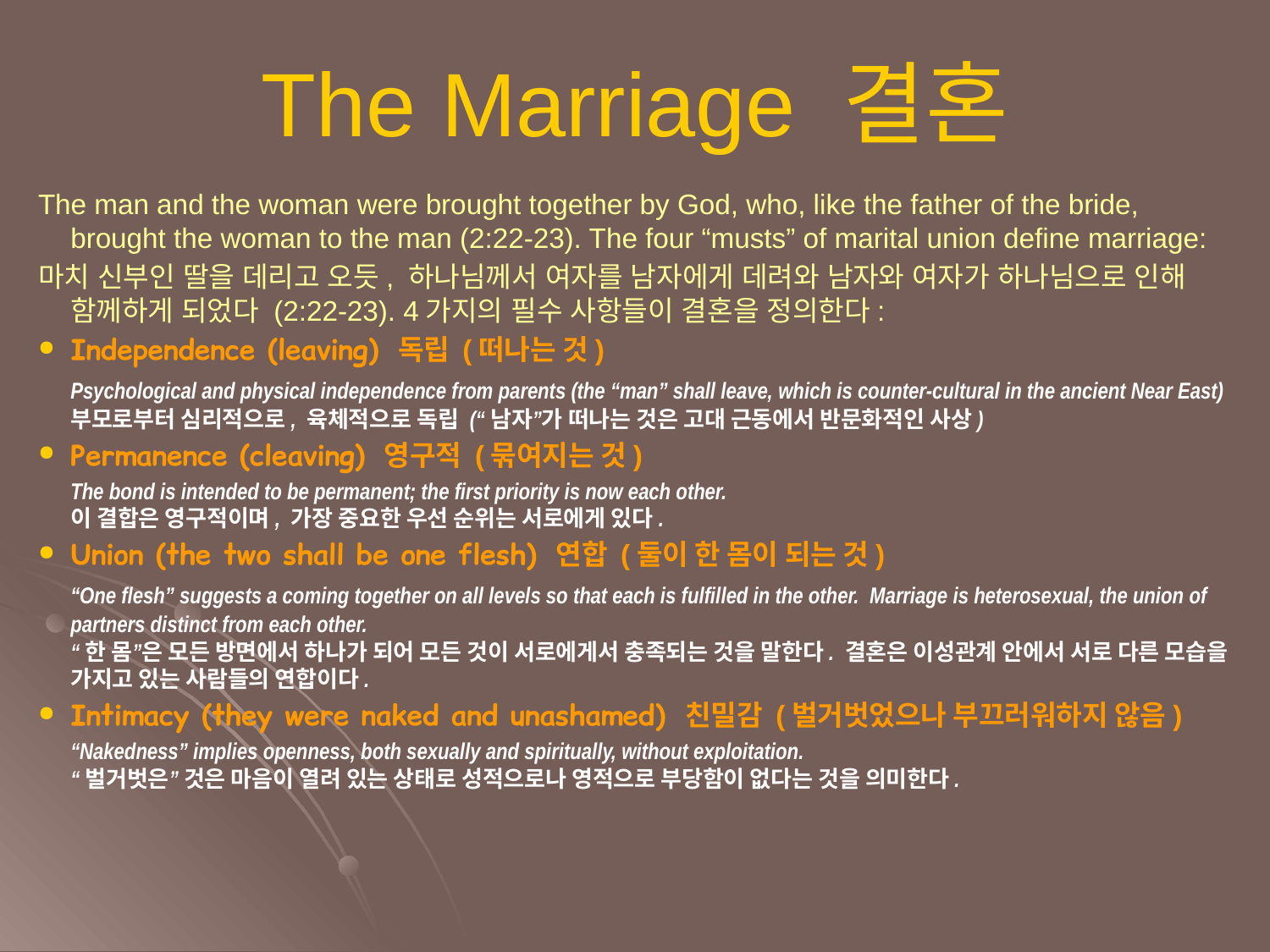

The Marriage 결혼
The man and the woman were brought together by God, who, like the father of the bride, brought the woman to the man (2:22-23). The four “musts” of marital union define marriage:
마치 신부인 딸을 데리고 오듯, 하나님께서 여자를 남자에게 데려와 남자와 여자가 하나님으로 인해 함께하게 되었다 (2:22-23). 4가지의 필수 사항들이 결혼을 정의한다:
Independence (leaving) 독립 (떠나는 것)
	Psychological and physical independence from parents (the “man” shall leave, which is counter-cultural in the ancient Near East)
부모로부터 심리적으로, 육체적으로 독립 (“남자”가 떠나는 것은 고대 근동에서 반문화적인 사상)
Permanence (cleaving) 영구적 (묶여지는 것)
	The bond is intended to be permanent; the first priority is now each other.
이 결합은 영구적이며, 가장 중요한 우선 순위는 서로에게 있다.
Union (the two shall be one flesh) 연합 (둘이 한 몸이 되는 것)
	“One flesh” suggests a coming together on all levels so that each is fulfilled in the other.  Marriage is heterosexual, the union of partners distinct from each other.
“한 몸”은 모든 방면에서 하나가 되어 모든 것이 서로에게서 충족되는 것을 말한다. 결혼은 이성관계 안에서 서로 다른 모습을 가지고 있는 사람들의 연합이다.
Intimacy (they were naked and unashamed) 친밀감 (벌거벗었으나 부끄러워하지 않음)
	“Nakedness” implies openness, both sexually and spiritually, without exploitation.
“벌거벗은” 것은 마음이 열려 있는 상태로 성적으로나 영적으로 부당함이 없다는 것을 의미한다.